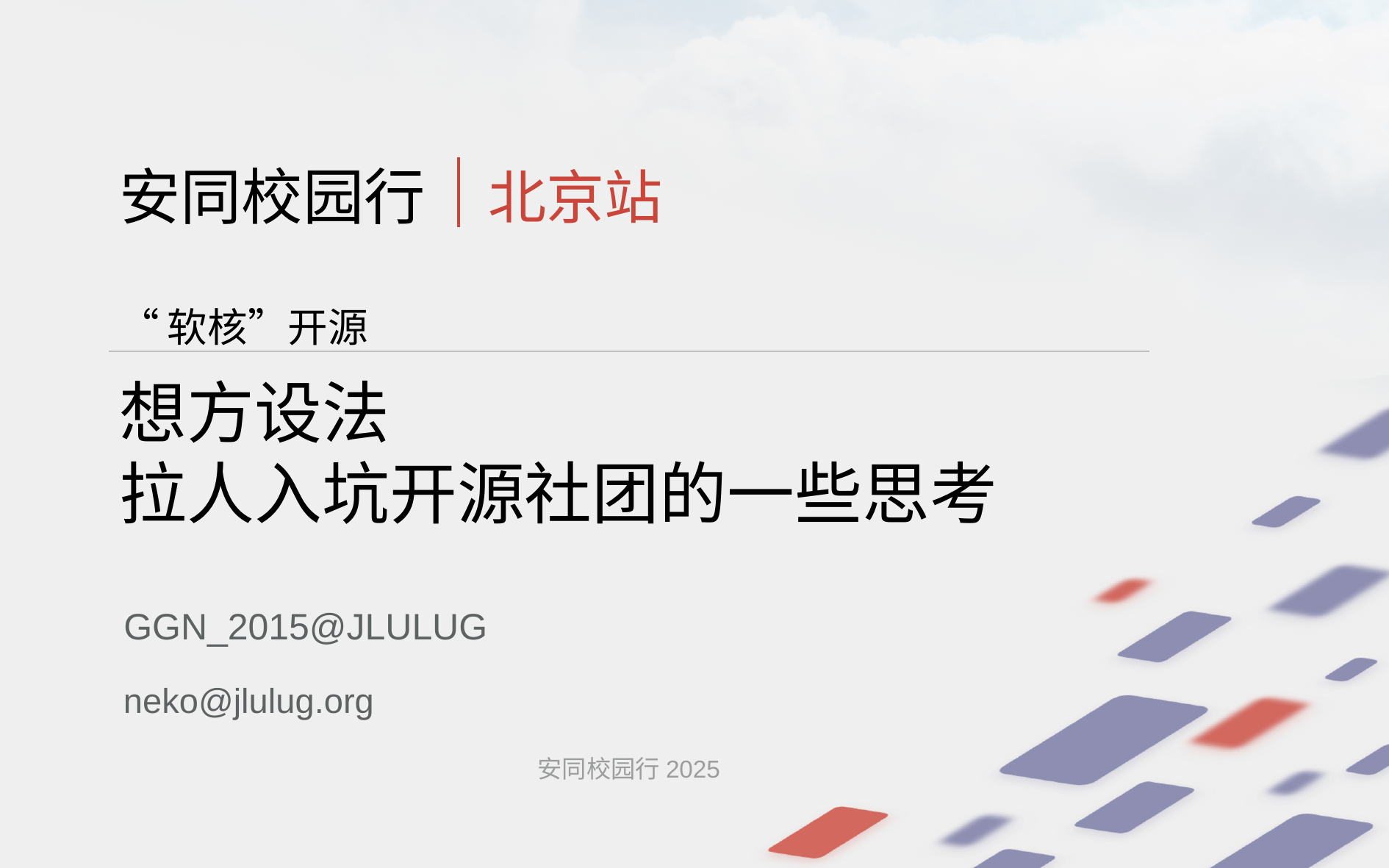

“软核”开源
# 想方设法 拉人入坑开源社团的一些思考
GGN_2015@JLULUG
neko@jlulug.org
安同校园行2025